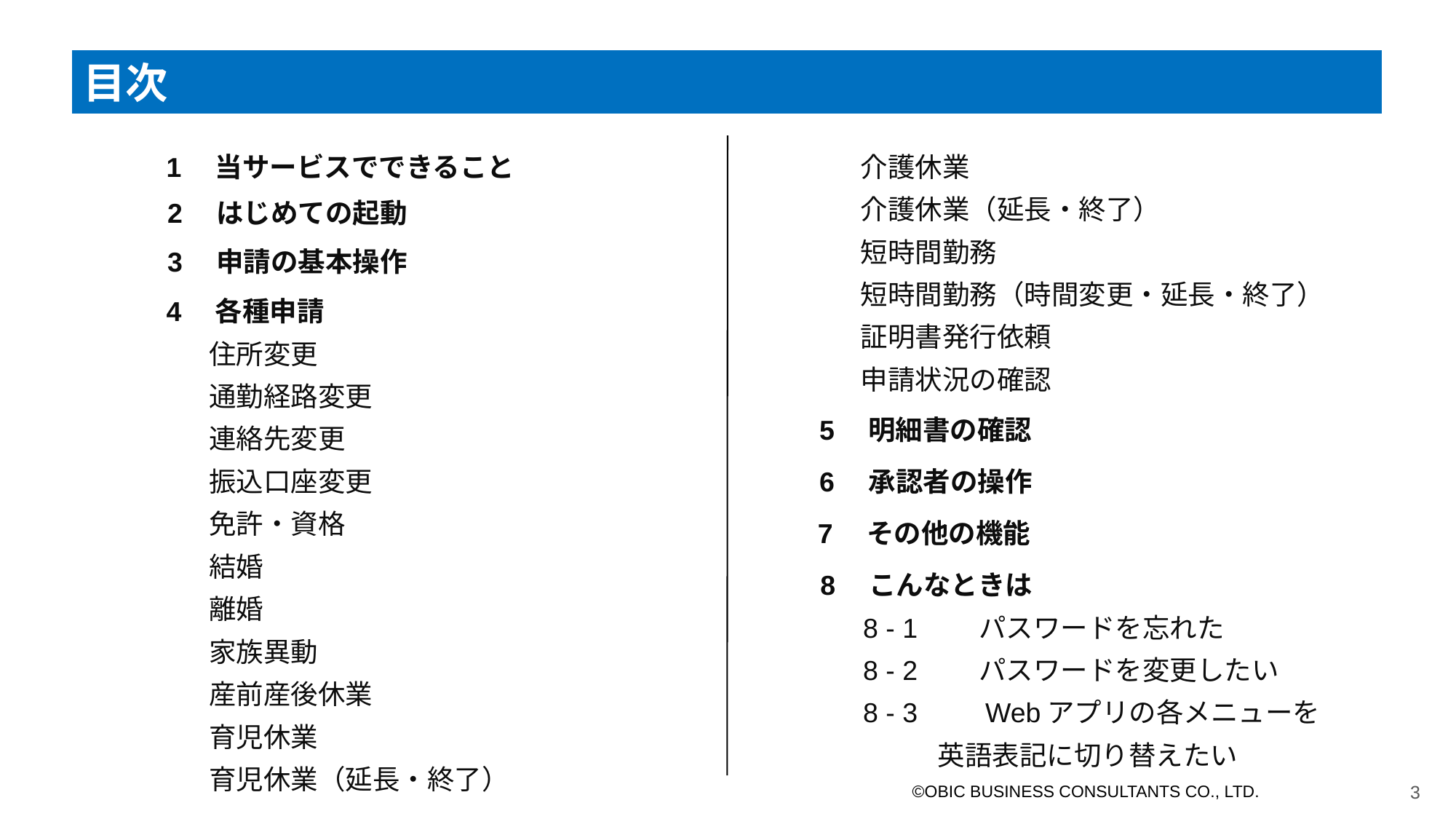

目次
1　当サービスでできること
介護休業
介護休業（延長・終了）
短時間勤務
短時間勤務（時間変更・延長・終了）
証明書発行依頼
申請状況の確認
2　はじめての起動
3　申請の基本操作
4　各種申請
住所変更
通勤経路変更
連絡先変更
振込口座変更
免許・資格
結婚
離婚
家族異動
産前産後休業
育児休業
育児休業（延長・終了）

5　明細書の確認
6　承認者の操作
7　その他の機能
8　こんなときは
8 - 1　　パスワードを忘れた
8 - 2　　パスワードを変更したい
8 - 3　　Webアプリの各メニューを
           英語表記に切り替えたい
©OBIC BUSINESS CONSULTANTS CO., LTD.
3